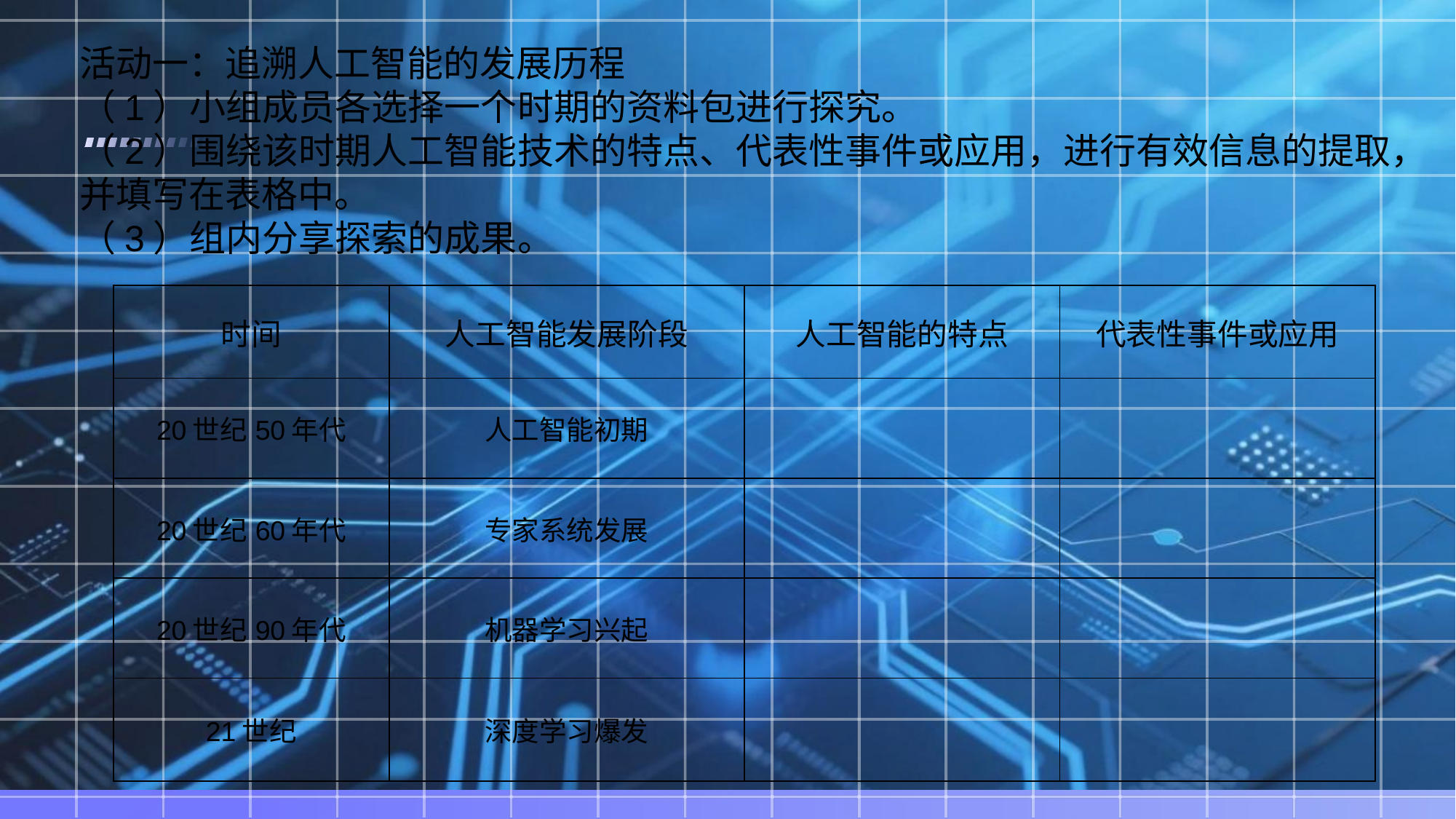

活动一：追溯人工智能的发展历程
（1）小组成员各选择一个时期的资料包进行探究。
（2）围绕该时期人工智能技术的特点、代表性事件或应用，进行有效信息的提取，并填写在表格中。
（3）组内分享探索的成果。
| 时间 | 人工智能发展阶段 | 人工智能的特点 | 代表性事件或应用 |
| --- | --- | --- | --- |
| 20世纪50年代 | 人工智能初期 |  |  |
| 20世纪60年代 | 专家系统发展 |  |  |
| 20世纪90年代 | 机器学习兴起 |  |  |
| 21世纪 | 深度学习爆发 |  |  |